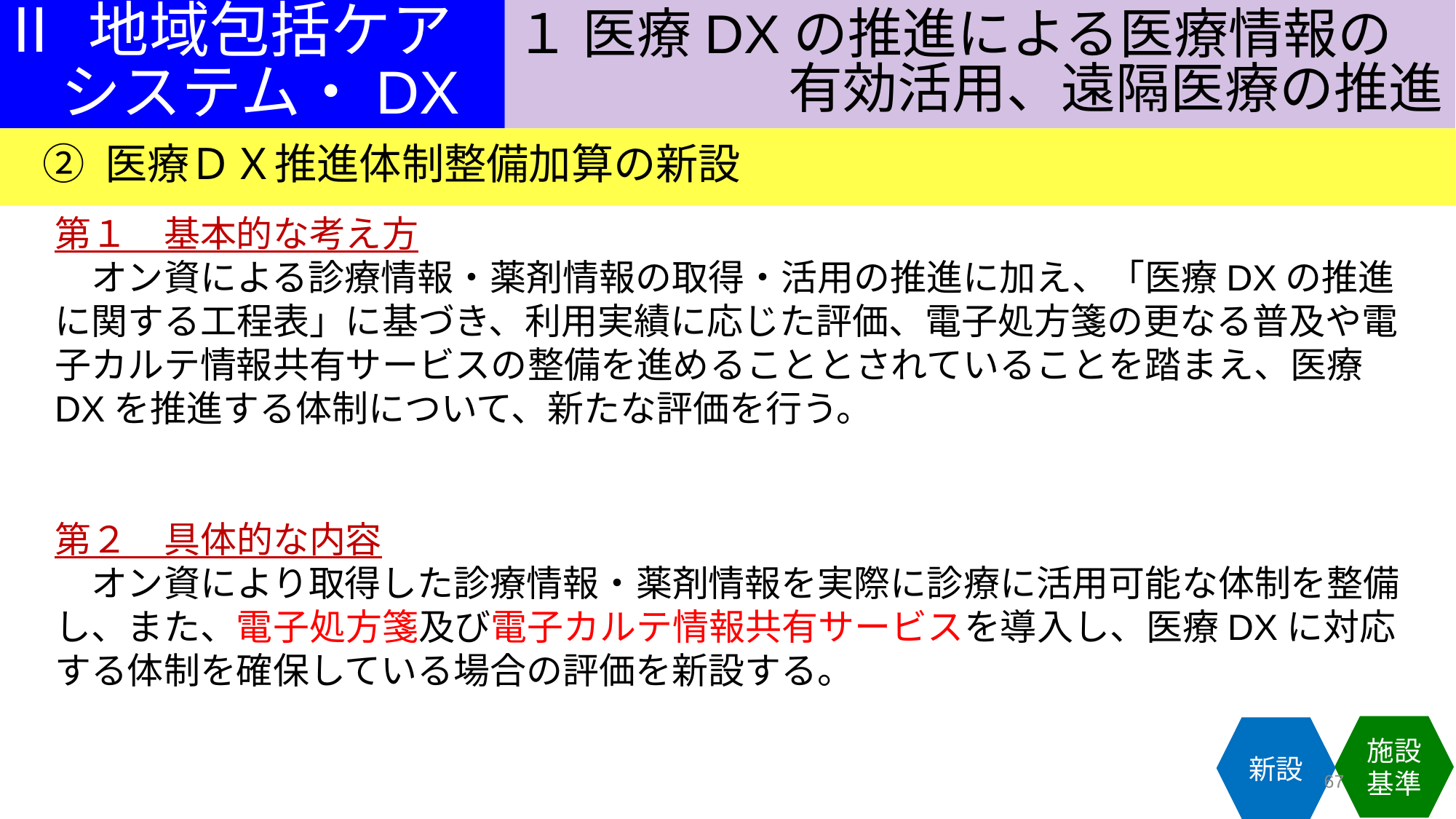

１ 医療DXの推進による医療情報の
　　　　　有効活用、遠隔医療の推進
Ⅱ 地域包括ケア
　システム・DX
② 医療ＤＸ推進体制整備加算の新設
第１　基本的な考え方
　オン資による診療情報・薬剤情報の取得・活用の推進に加え、「医療DXの推進に関する工程表」に基づき、利用実績に応じた評価、電子処方箋の更なる普及や電子カルテ情報共有サービスの整備を進めることとされていることを踏まえ、医療DXを推進する体制について、新たな評価を行う。

第２　具体的な内容
　オン資により取得した診療情報・薬剤情報を実際に診療に活用可能な体制を整備し、また、電子処方箋及び電子カルテ情報共有サービスを導入し、医療DXに対応する体制を確保している場合の評価を新設する。
施設基準
新設
67